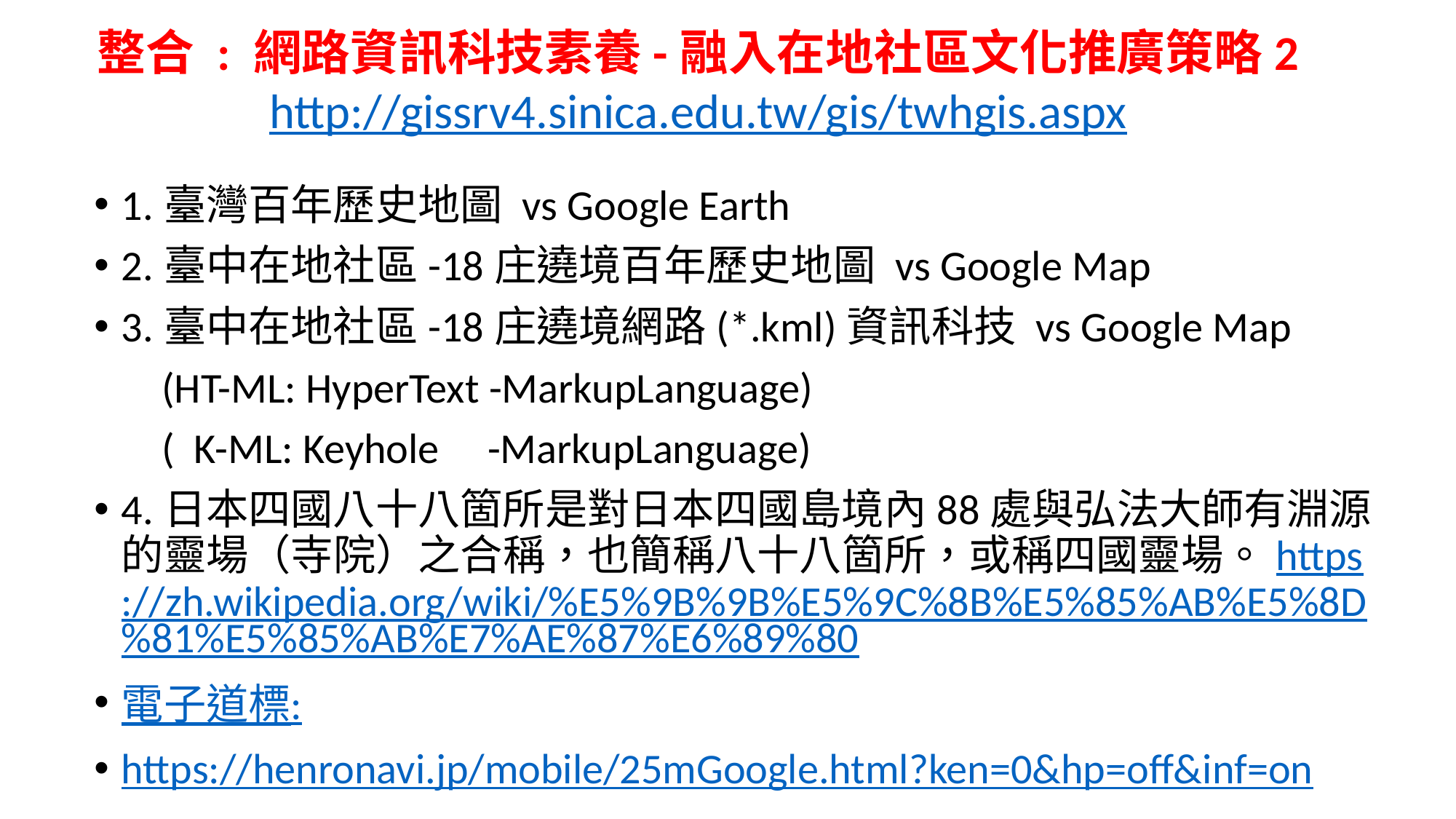

整合 : 網路資訊科技素養-融入在地社區文化推廣策略2
http://gissrv4.sinica.edu.tw/gis/twhgis.aspx
# 1.臺灣百年歷史地圖 vs Google Earth
2.臺中在地社區-18庄遶境百年歷史地圖 vs Google Map
3.臺中在地社區-18庄遶境網路(*.kml)資訊科技 vs Google Map
       (HT-ML: HyperText -MarkupLanguage)
       (  K-ML: Keyhole     -MarkupLanguage)
4.日本四國八十八箇所是對日本四國島境內88處與弘法大師有淵源的靈場（寺院）之合稱，也簡稱八十八箇所，或稱四國靈場。https://zh.wikipedia.org/wiki/%E5%9B%9B%E5%9C%8B%E5%85%AB%E5%8D%81%E5%85%AB%E7%AE%87%E6%89%80
電子道標:
https://henronavi.jp/mobile/25mGoogle.html?ken=0&hp=off&inf=on